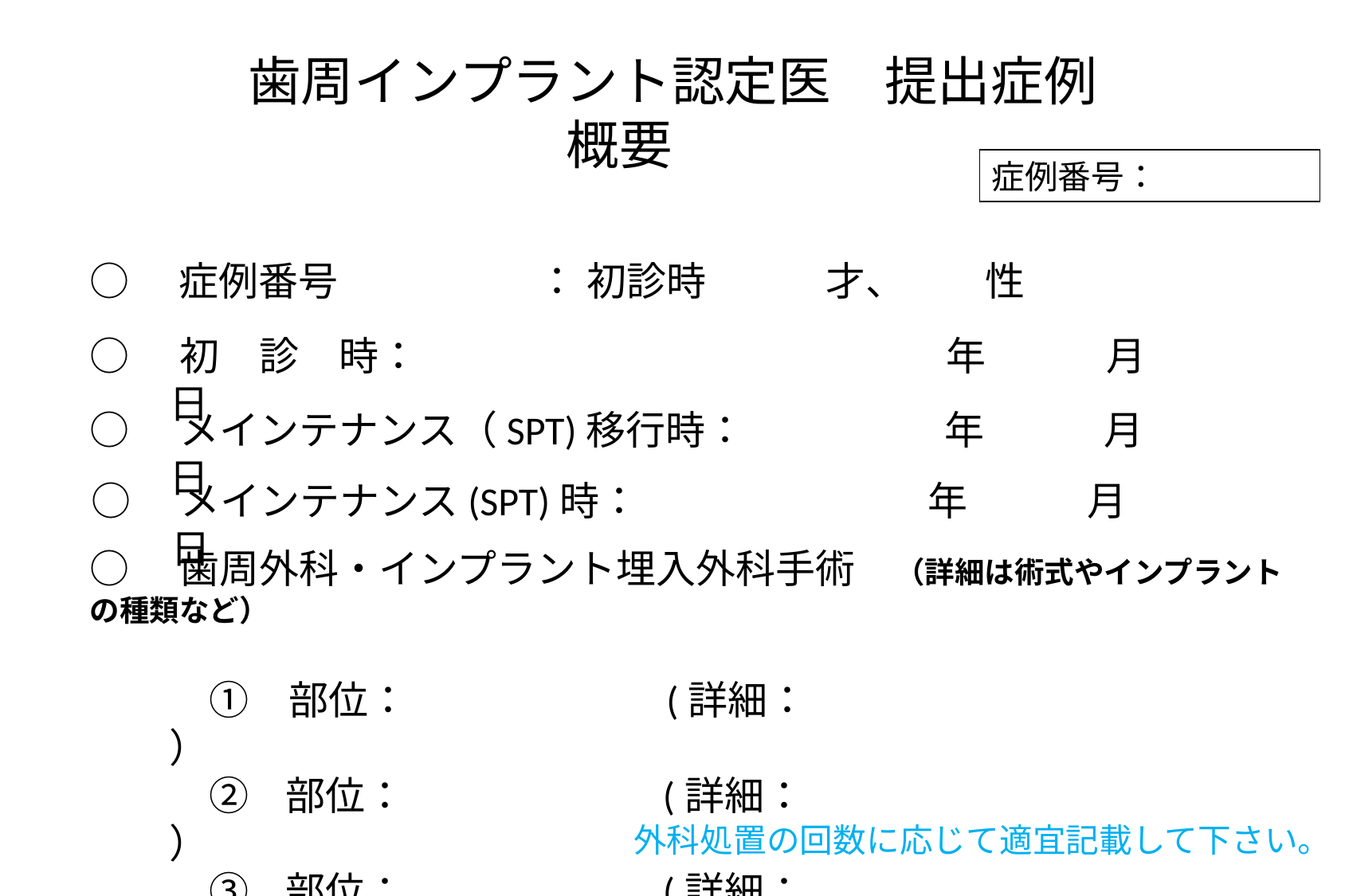

歯周インプラント認定医　提出症例概要
症例番号：
○　症例番号　　　　　： 初診時　　　才、　　性
○　初　診　時：　　　　                  　　　　　 年　　　月　　　日
○　メインテナンス（SPT)移行時：　　　　　年　　　月　　　日
○　メインテナンス(SPT)時：　          　　　　年　　　月　　　日
○　歯周外科・インプラント埋入外科手術　（詳細は術式やインプラントの種類など）

　　	①　部位：　　　　　 　(詳細：　　　　　　　　　　　　　　）
	②   部位：　　 　　　　(詳細：　　　　　　　　　　　　　　）
	③   部位：　　 　　　　(詳細：　　　　　　　　　　　　　　）

外科処置の回数に応じて適宜記載して下さい。